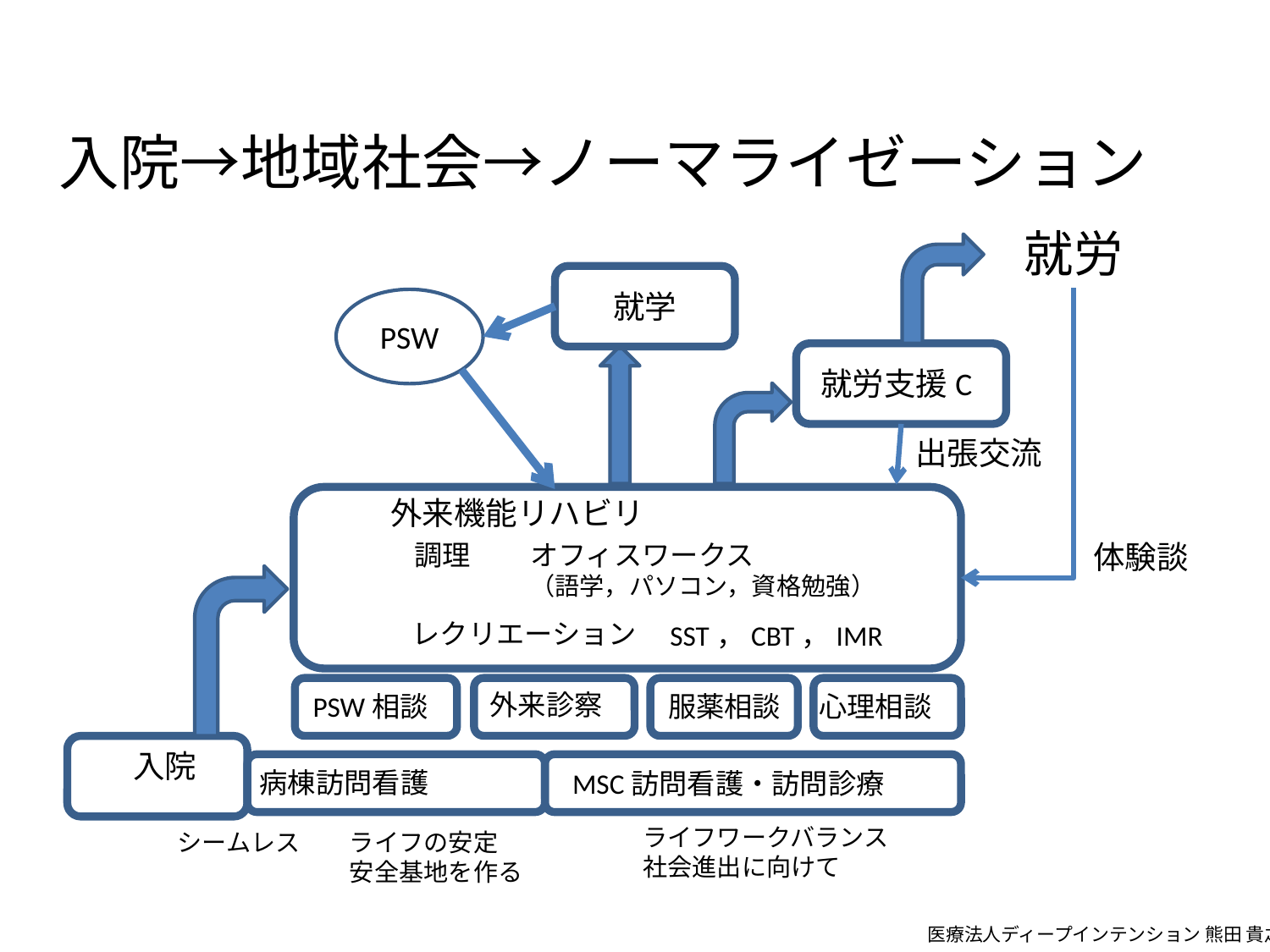

# 入院→地域社会→ノーマライゼーション
就労

就学
PSW

就労支援C

出張交流

外来機能リハビリ

調理
オフィスワークス
（語学，パソコン，資格勉強）
体験談

レクリエーション
SST，CBT，IMR

服薬相談

心理相談

外来診察
PSW相談

入院

MSC訪問看護・訪問診療
病棟訪問看護
ライフワークバランス
社会進出に向けて
ライフの安定
安全基地を作る
シームレス
医療法人ディープインテンション 熊田 貴之